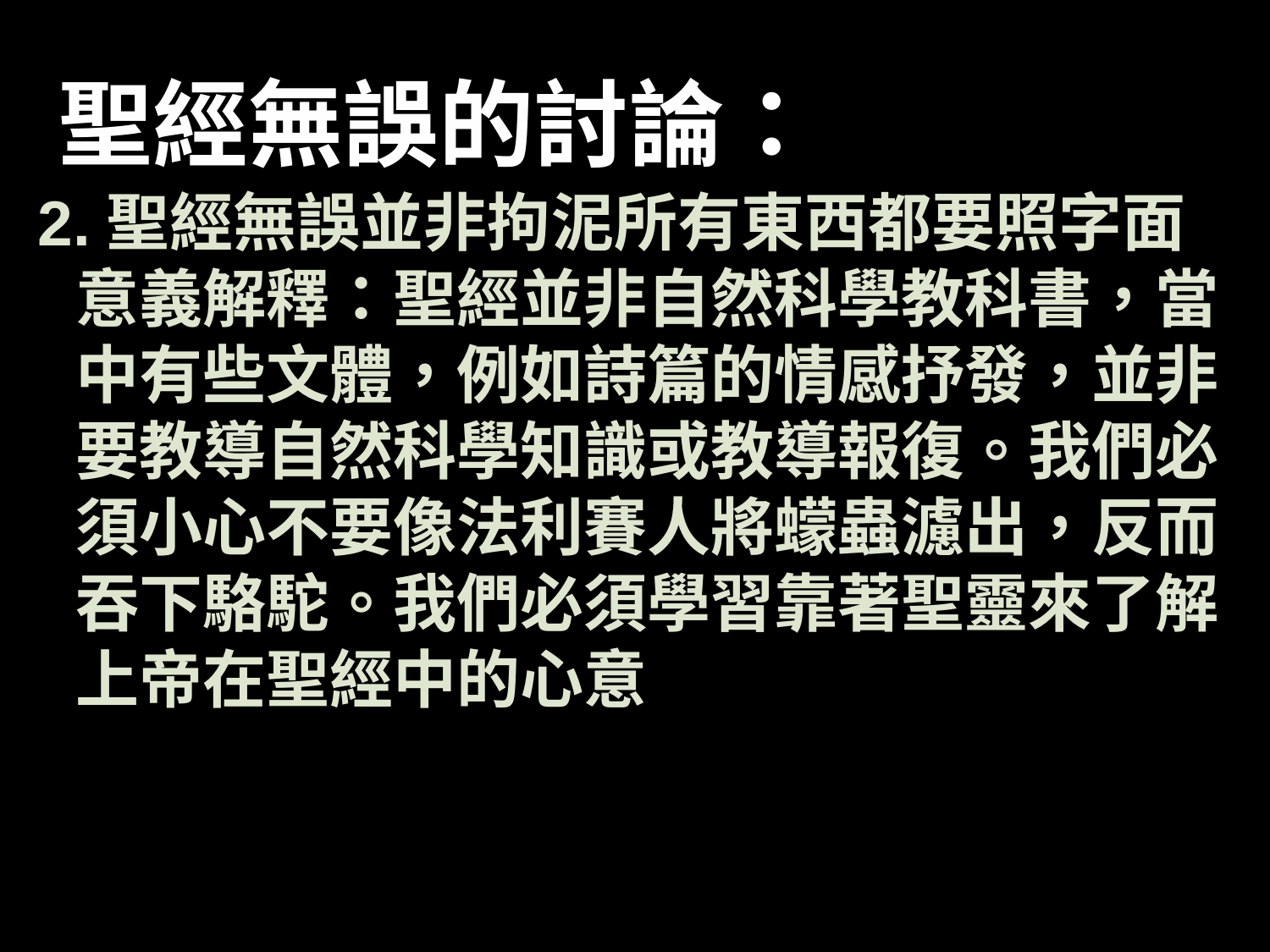

# 聖經無誤的討論：
2.聖經無誤並非拘泥所有東西都要照字面意義解釋：聖經並非自然科學教科書，當中有些文體，例如詩篇的情感抒發，並非要教導自然科學知識或教導報復。我們必須小心不要像法利賽人將蠓蟲濾出，反而吞下駱駝。我們必須學習靠著聖靈來了解上帝在聖經中的心意